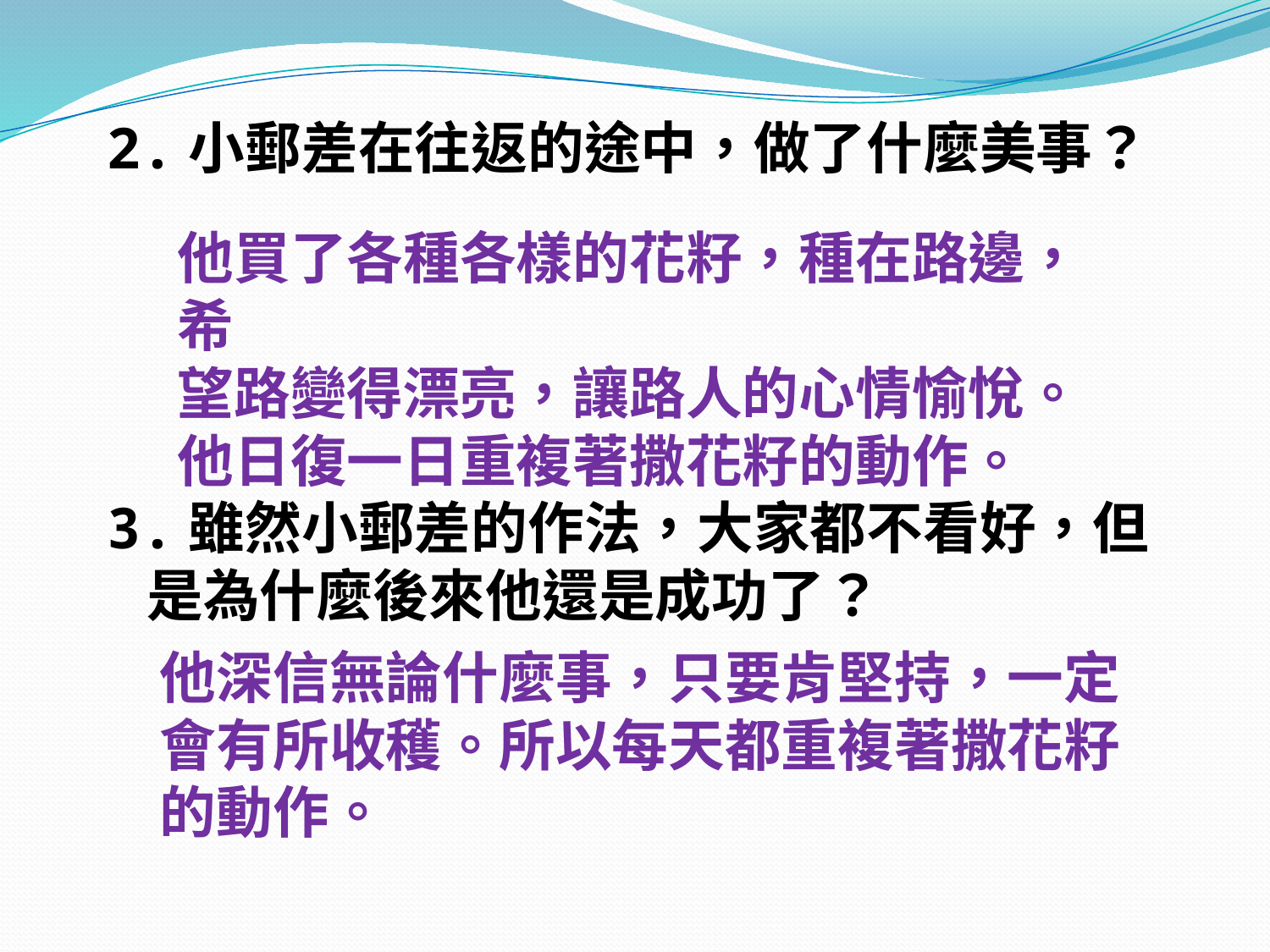

2.小郵差在往返的途中，做了什麼美事？
他買了各種各樣的花籽，種在路邊，希
望路變得漂亮，讓路人的心情愉悅。
他日復一日重複著撒花籽的動作。
3.雖然小郵差的作法，大家都不看好，但
  是為什麼後來他還是成功了？
他深信無論什麼事，只要肯堅持，一定會有所收穫。所以每天都重複著撒花籽的動作。